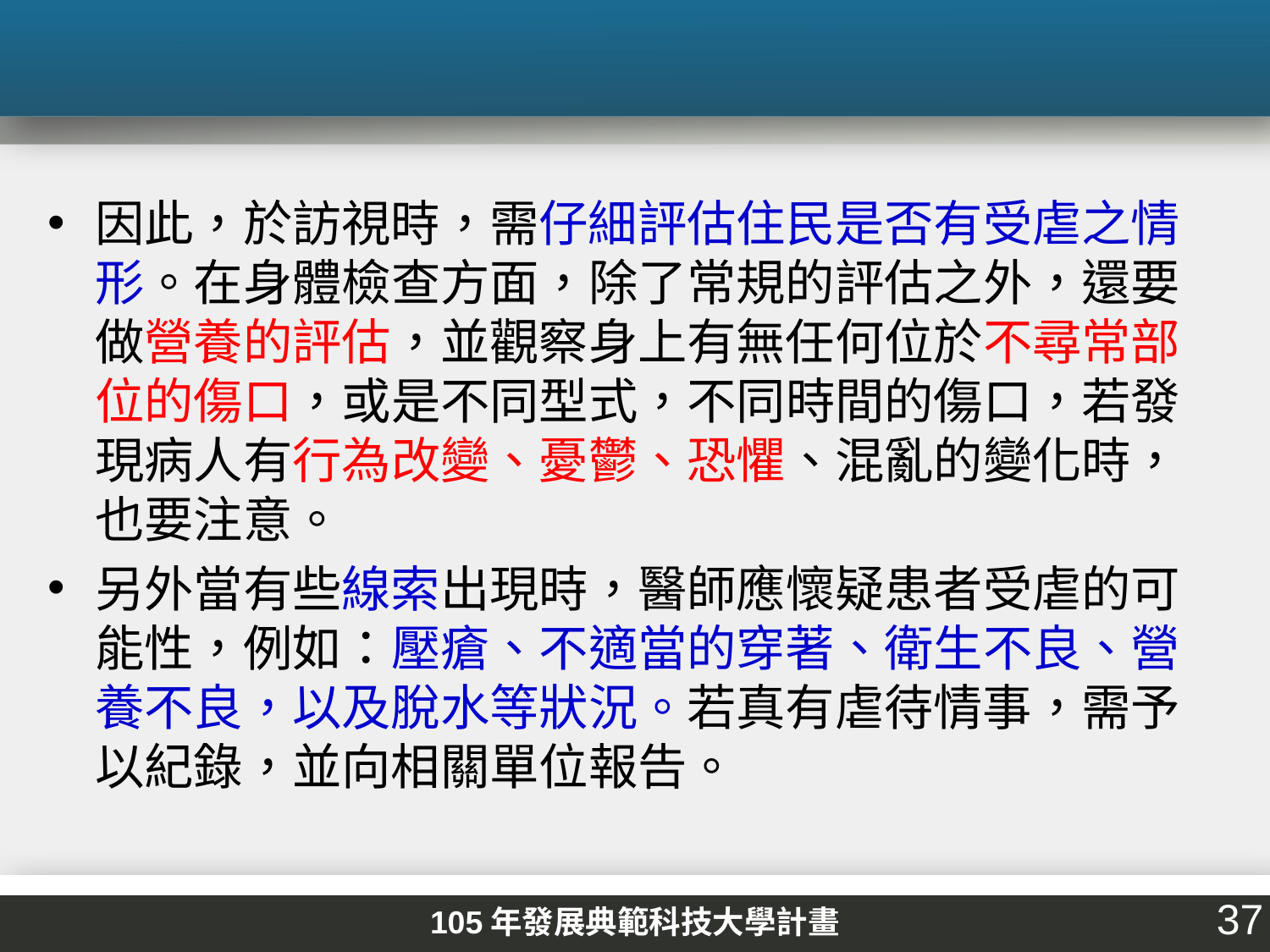

因此，於訪視時，需仔細評估住民是否有受虐之情形。在身體檢查方面，除了常規的評估之外，還要做營養的評估，並觀察身上有無任何位於不尋常部位的傷口，或是不同型式，不同時間的傷口，若發現病人有行為改變、憂鬱、恐懼、混亂的變化時，也要注意。
另外當有些線索出現時，醫師應懷疑患者受虐的可能性，例如：壓瘡、不適當的穿著、衛生不良、營養不良，以及脫水等狀況。若真有虐待情事，需予以紀錄，並向相關單位報告。